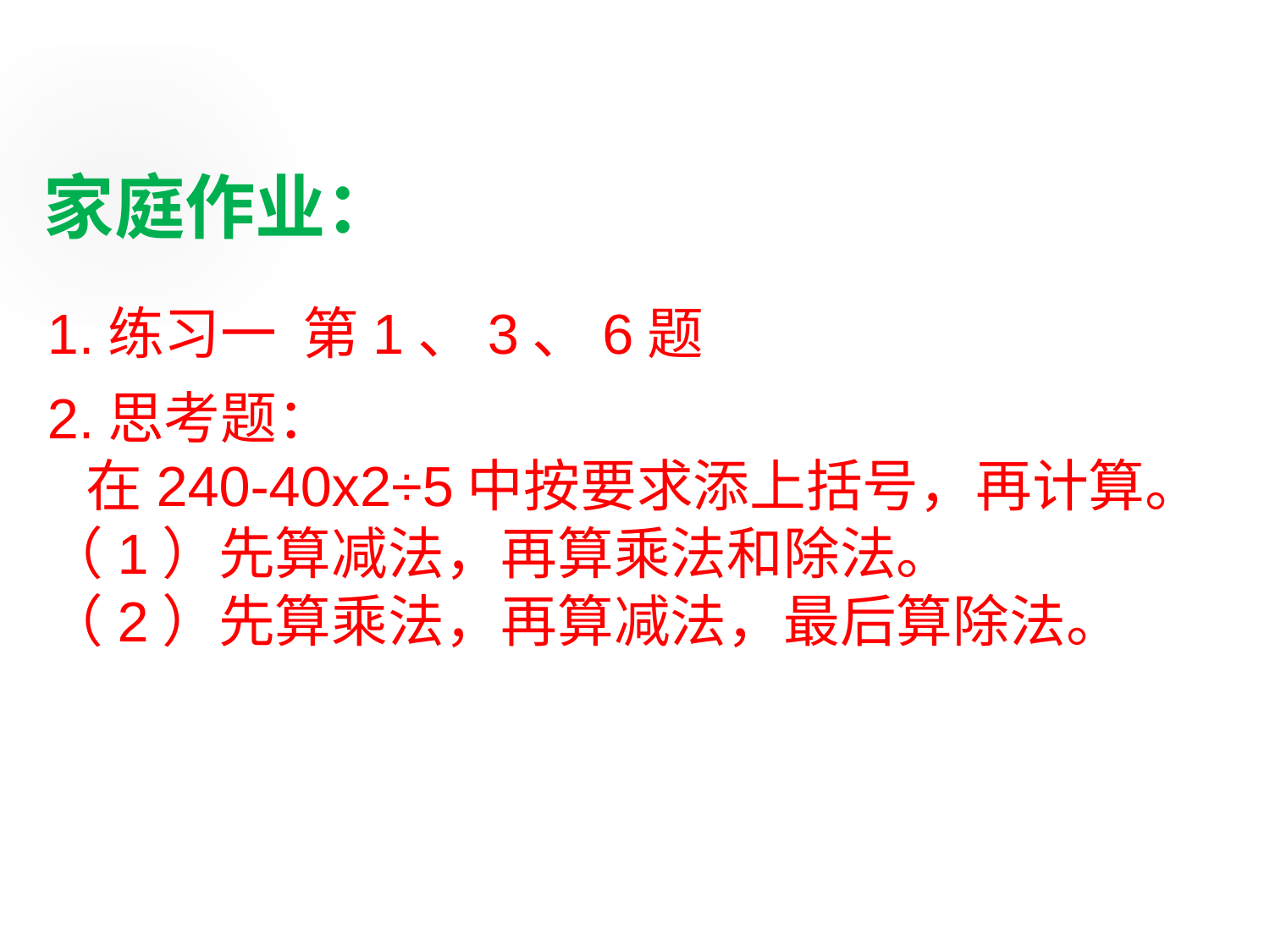

家庭作业：
1.练习一  第1、3、6题

2.思考题：
  在240-40x2÷5中按要求添上括号，再计算。
（1）先算减法，再算乘法和除法。
（2）先算乘法，再算减法，最后算除法。